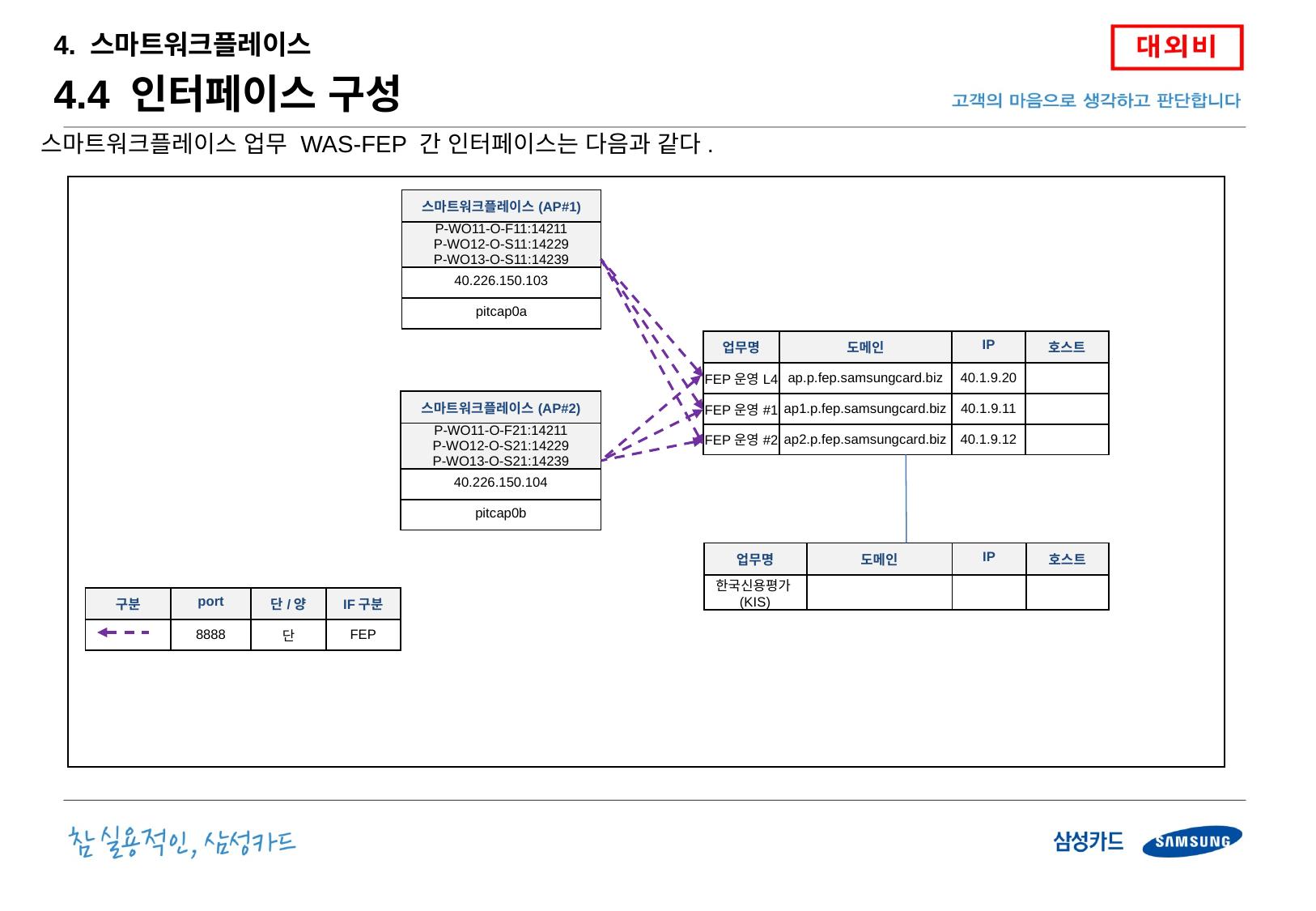

4. 스마트워크플레이스
4.4 인터페이스 구성
스마트워크플레이스 업무 WAS-FEP 간 인터페이스는 다음과 같다.

| 스마트워크플레이스(AP#1) |
| --- |
| P-WO11-O-F11:14211 P-WO12-O-S11:14229 P-WO13-O-S11:14239 |
| 40.226.150.103 |
| pitcap0a |
| 업무명 | 도메인 | IP | 호스트 |
| --- | --- | --- | --- |
| FEP운영L4 | ap.p.fep.samsungcard.biz | 40.1.9.20 |  |
| FEP운영#1 | ap1.p.fep.samsungcard.biz | 40.1.9.11 |  |
| FEP운영#2 | ap2.p.fep.samsungcard.biz | 40.1.9.12 |  |
| 스마트워크플레이스(AP#2) |
| --- |
| P-WO11-O-F21:14211 P-WO12-O-S21:14229 P-WO13-O-S21:14239 |
| 40.226.150.104 |
| pitcap0b |
| 업무명 | 도메인 | IP | 호스트 |
| --- | --- | --- | --- |
| 한국신용평가(KIS) |  |  |  |
| 구분 | port | 단/양 | IF구분 |
| --- | --- | --- | --- |
|  | 8888 | 단 | FEP |